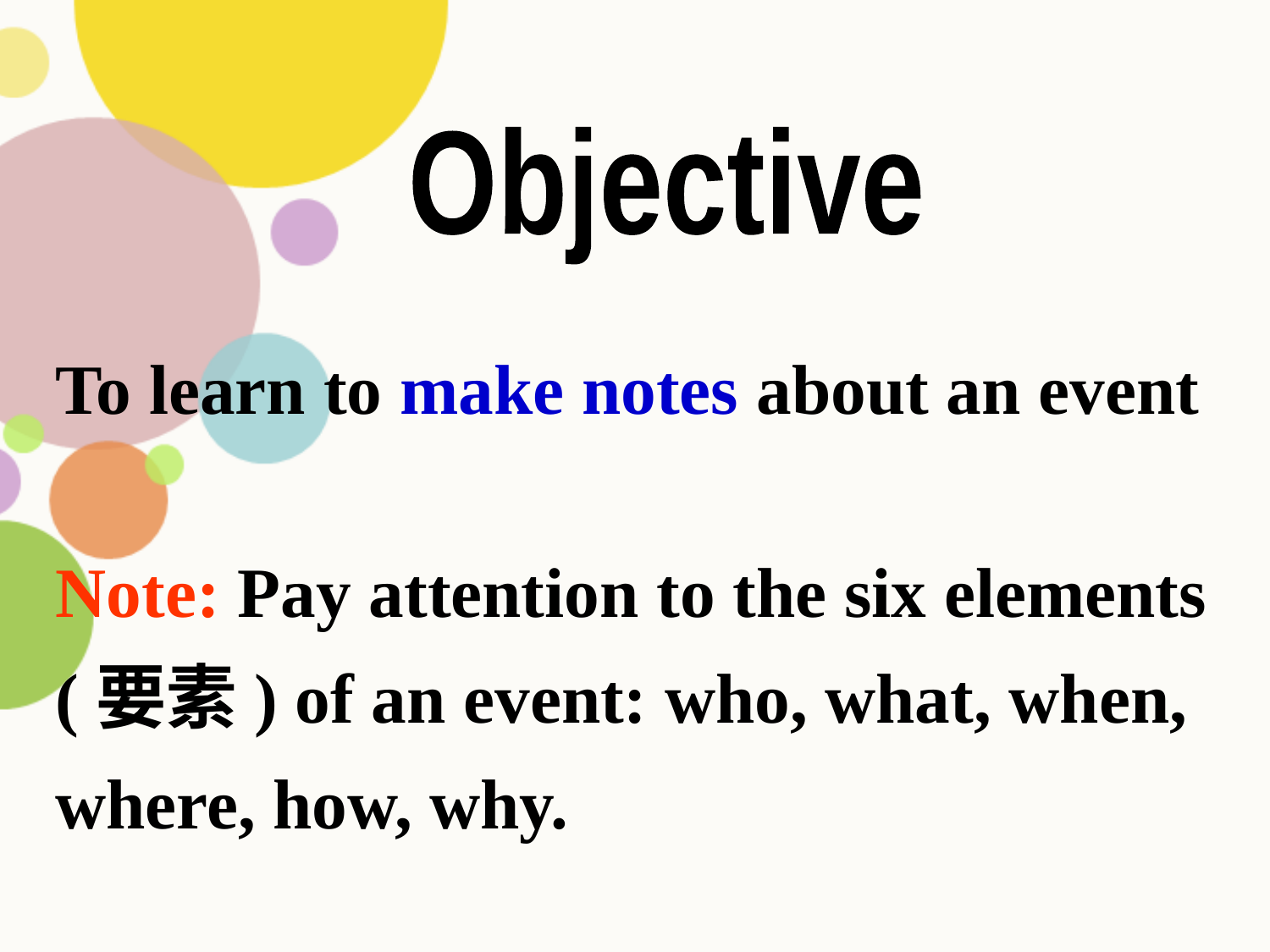

Objective
To learn to make notes about an event

Note: Pay attention to the six elements
(要素) of an event: who, what, when,
where, how, why.